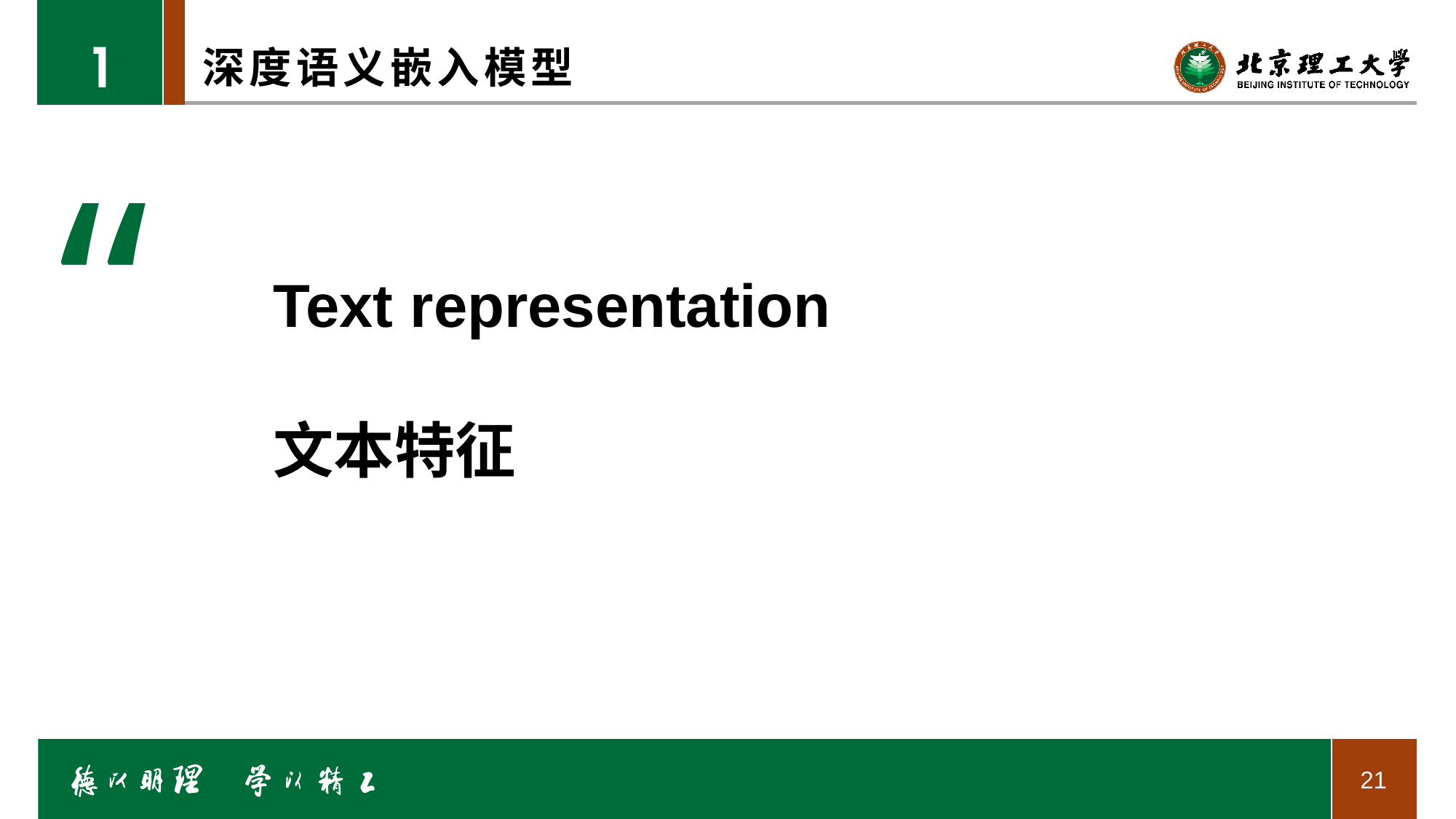

1
# 深度语义嵌入模型
“

Text representation

文本特征